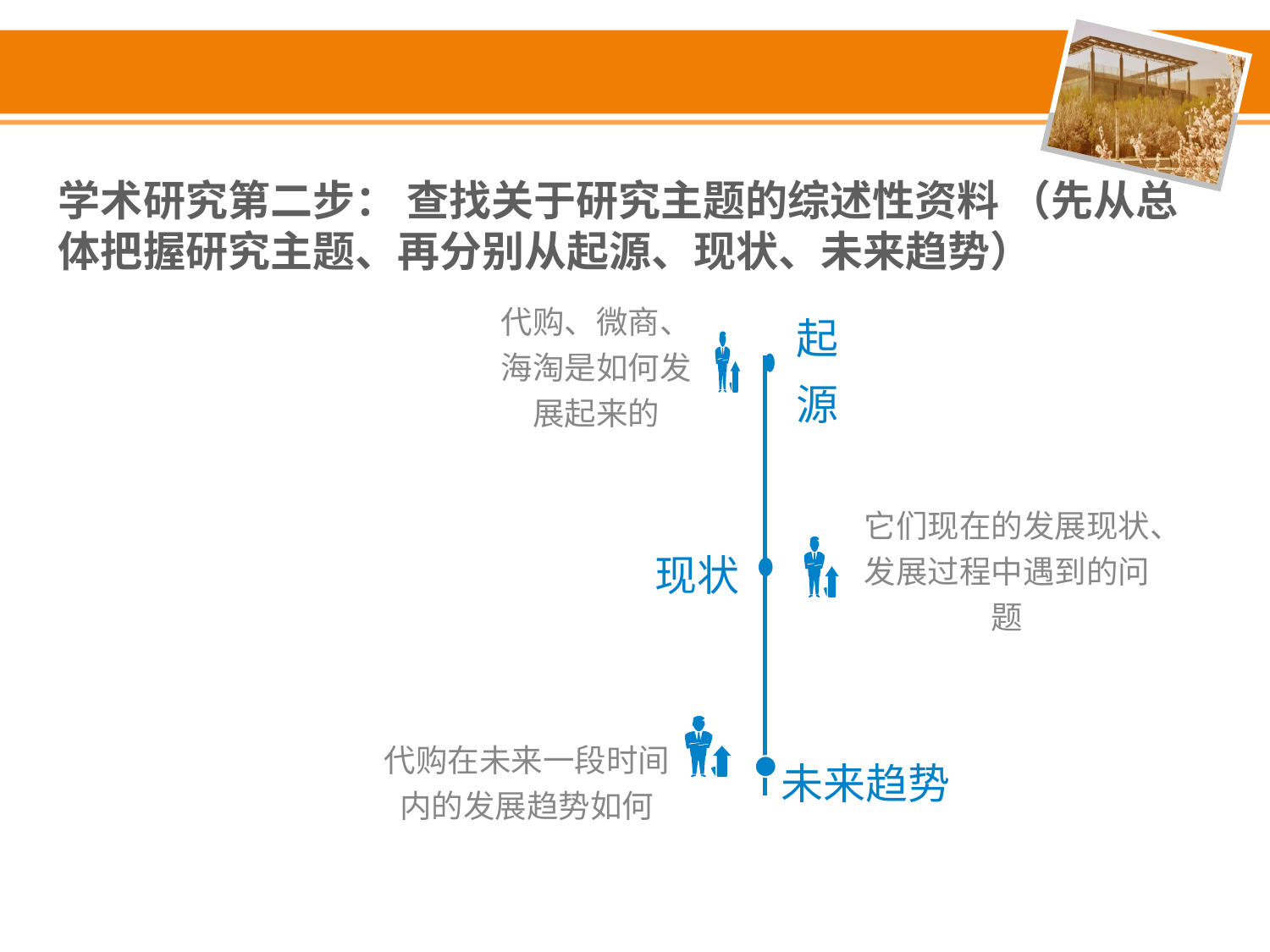

学术研究第二步： 查找关于研究主题的综述性资料 （先从总体把握研究主题、再分别从起源、现状、未来趋势）
代购、微商、海淘是如何发展起来的
起源

它们现在的发展现状、发展过程中遇到的问题
现状

代购在未来一段时间内的发展趋势如何
未来趋势